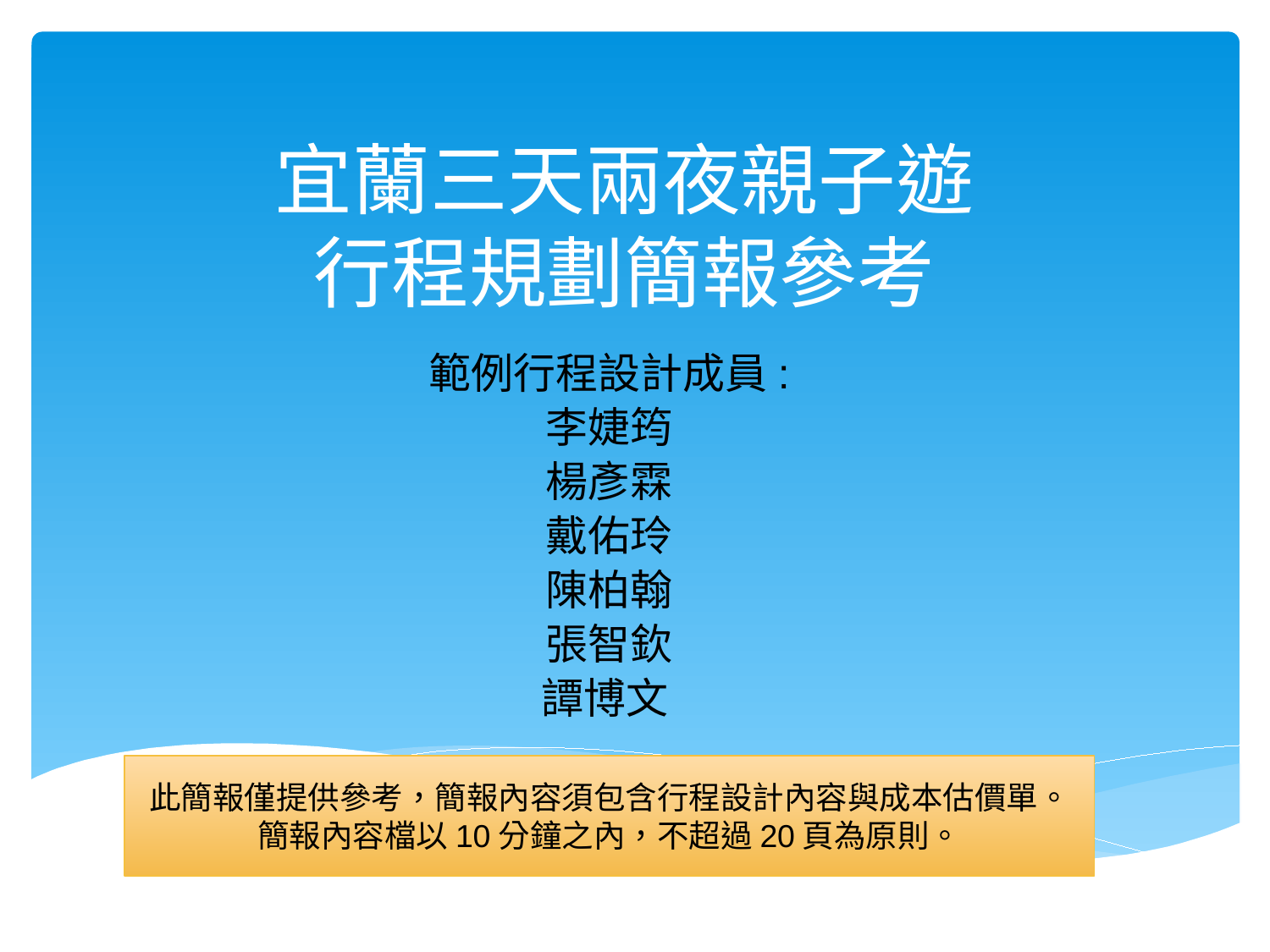

# 宜蘭三天兩夜親子遊 行程規劃簡報參考
範例行程設計成員:
李婕筠
楊彥霖
戴佑玲
陳柏翰
張智欽
譚博文
此簡報僅提供參考，簡報內容須包含行程設計內容與成本估價單。簡報內容檔以10分鐘之內，不超過20頁為原則。